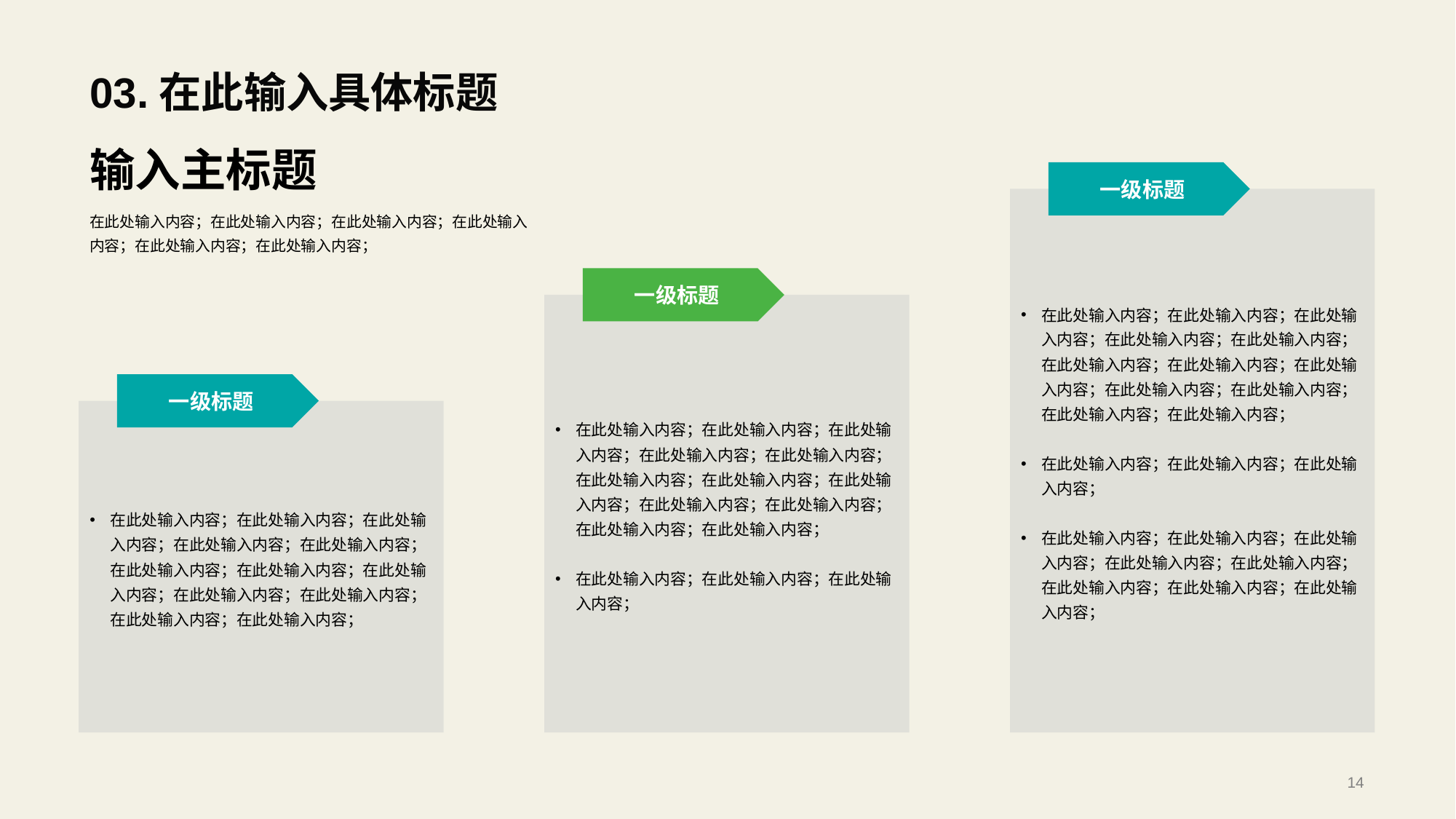

# 03.在此输入具体标题
输入主标题
一级标题
在此处输入内容；在此处输入内容；在此处输入内容；在此处输入内容；在此处输入内容；在此处输入内容；在此处输入内容；在此处输入内容；在此处输入内容；在此处输入内容；在此处输入内容；在此处输入内容；

在此处输入内容；在此处输入内容；在此处输入内容；

在此处输入内容；在此处输入内容；在此处输入内容；在此处输入内容；在此处输入内容；在此处输入内容；在此处输入内容；在此处输入内容；
在此处输入内容；在此处输入内容；在此处输入内容；在此处输入内容；在此处输入内容；在此处输入内容；
一级标题
在此处输入内容；在此处输入内容；在此处输入内容；在此处输入内容；在此处输入内容；在此处输入内容；在此处输入内容；在此处输入内容；在此处输入内容；在此处输入内容；在此处输入内容；在此处输入内容；

在此处输入内容；在此处输入内容；在此处输入内容；
一级标题
在此处输入内容；在此处输入内容；在此处输入内容；在此处输入内容；在此处输入内容；在此处输入内容；在此处输入内容；在此处输入内容；在此处输入内容；在此处输入内容；在此处输入内容；在此处输入内容；
14